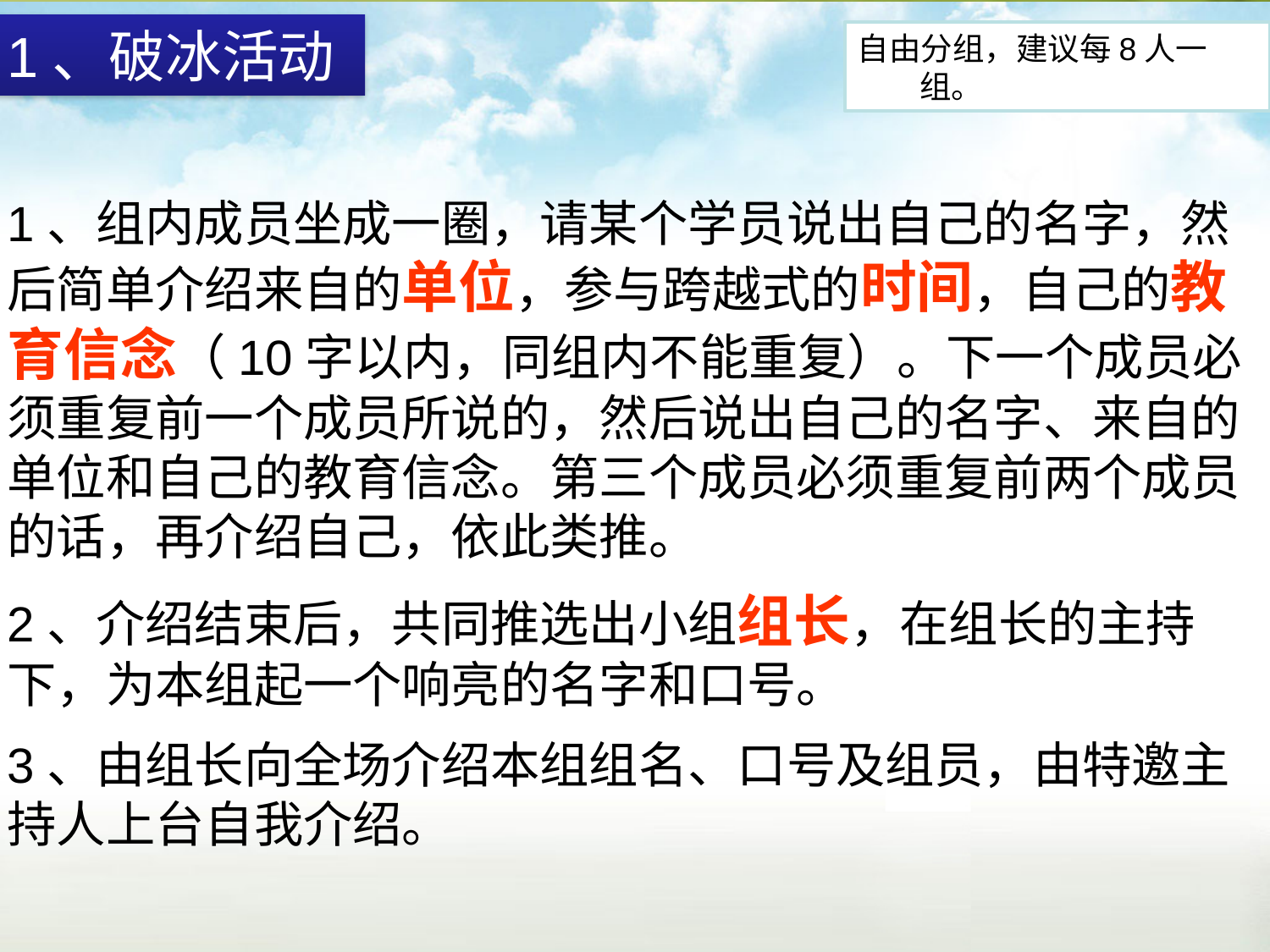

1、破冰活动
自由分组，建议每8人一组。
1、组内成员坐成一圈，请某个学员说出自己的名字，然后简单介绍来自的单位，参与跨越式的时间，自己的教育信念（10字以内，同组内不能重复）。下一个成员必须重复前一个成员所说的，然后说出自己的名字、来自的单位和自己的教育信念。第三个成员必须重复前两个成员的话，再介绍自己，依此类推。
2、介绍结束后，共同推选出小组组长，在组长的主持下，为本组起一个响亮的名字和口号。
3、由组长向全场介绍本组组名、口号及组员，由特邀主持人上台自我介绍。